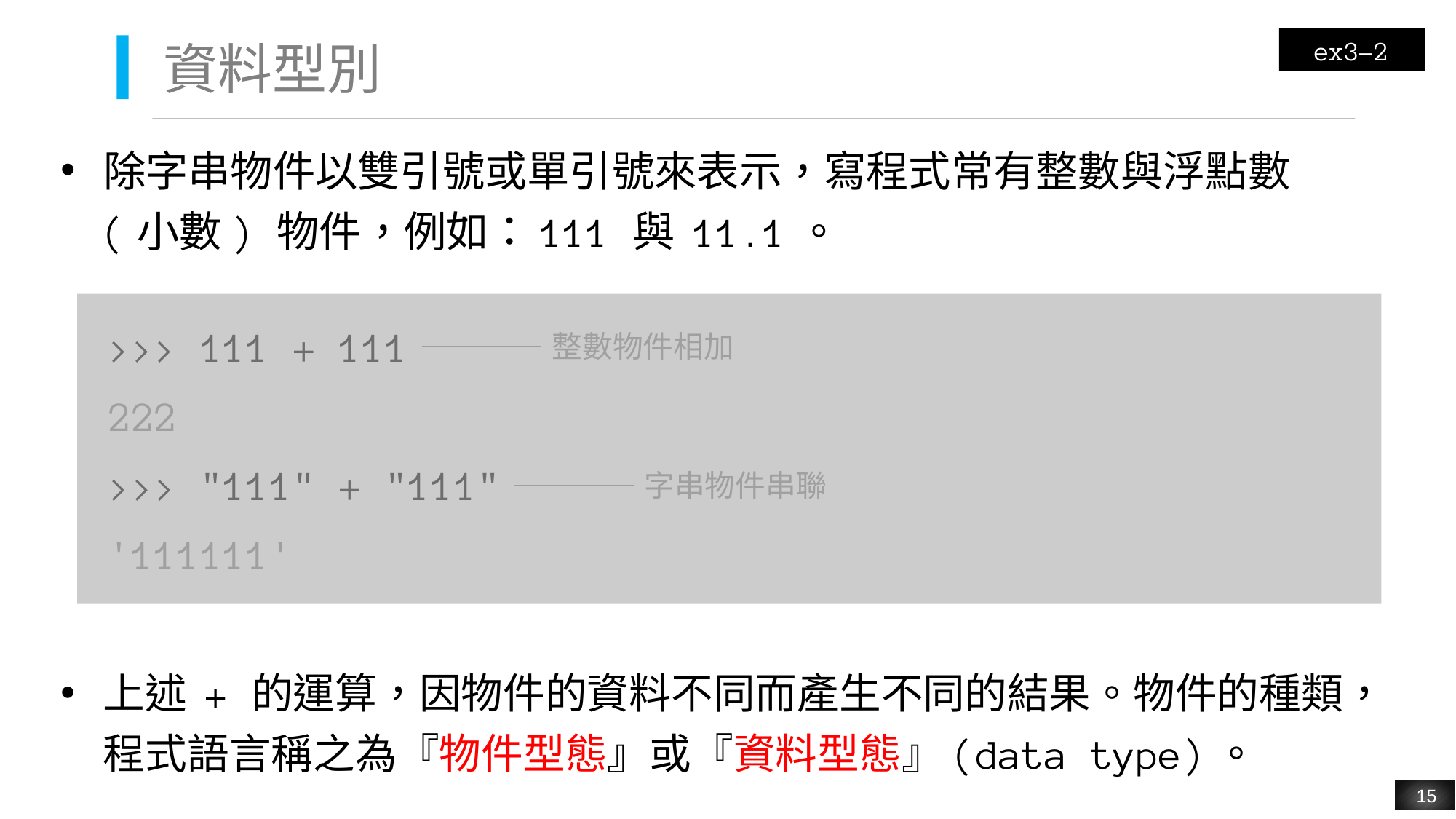

ex3-2
# 資料型別

除字串物件以雙引號或單引號來表示，寫程式常有整數與浮點數
(小數) 物件，例如：111 與 11.1。
>>> 111 + 111
222
>>> "111" + "111"
'111111'
整數物件相加
字串物件串聯
上述 + 的運算，因物件的資料不同而產生不同的結果。物件的種類，程式語言稱之為『物件型態』或『資料型態』(data type)。